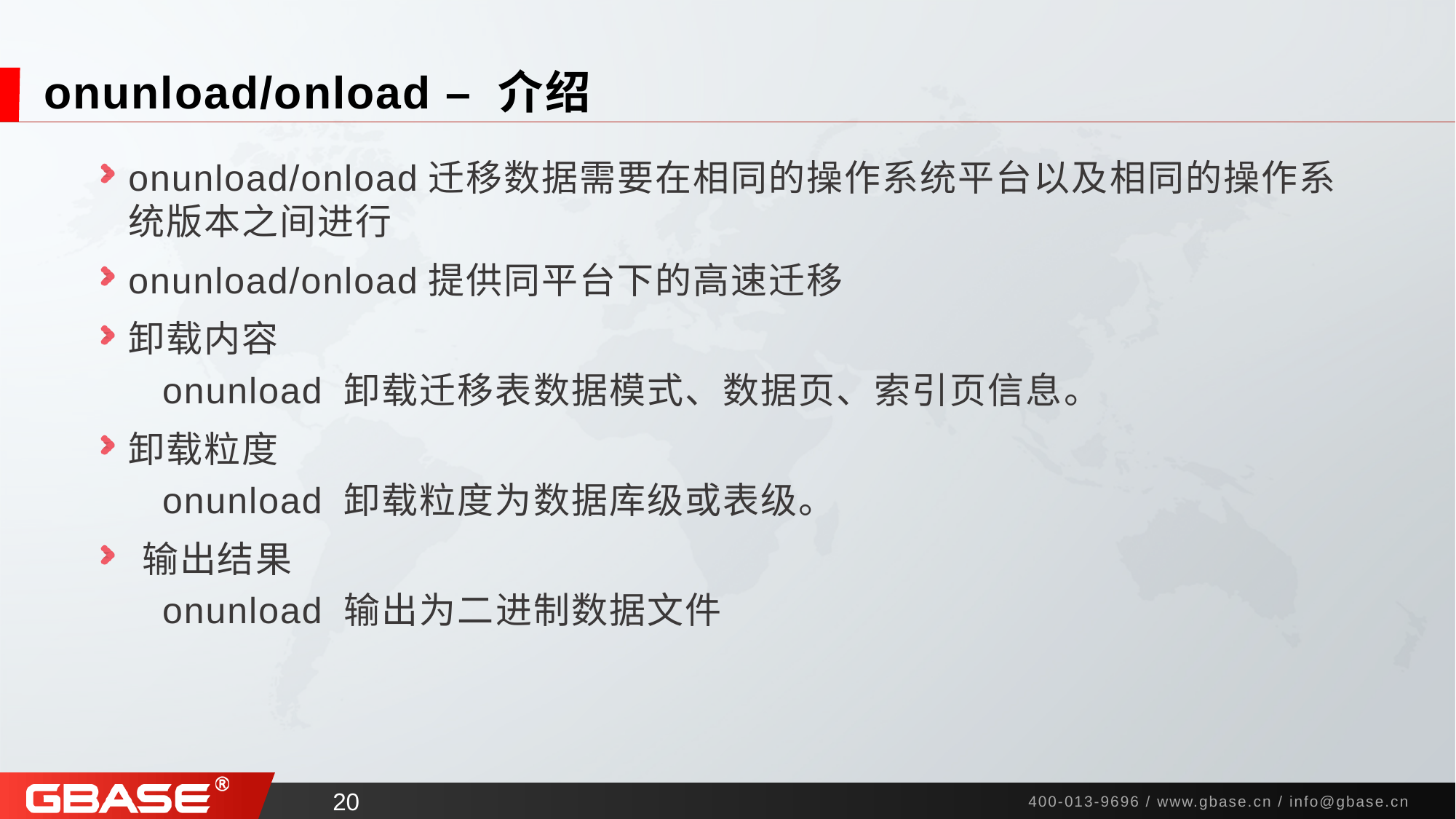

# onunload/onload – 介绍
onunload/onload迁移数据需要在相同的操作系统平台以及相同的操作系统版本之间进行
onunload/onload提供同平台下的高速迁移
卸载内容
onunload 卸载迁移表数据模式、数据页、索引页信息。
卸载粒度
onunload 卸载粒度为数据库级或表级。
输出结果
onunload 输出为二进制数据文件